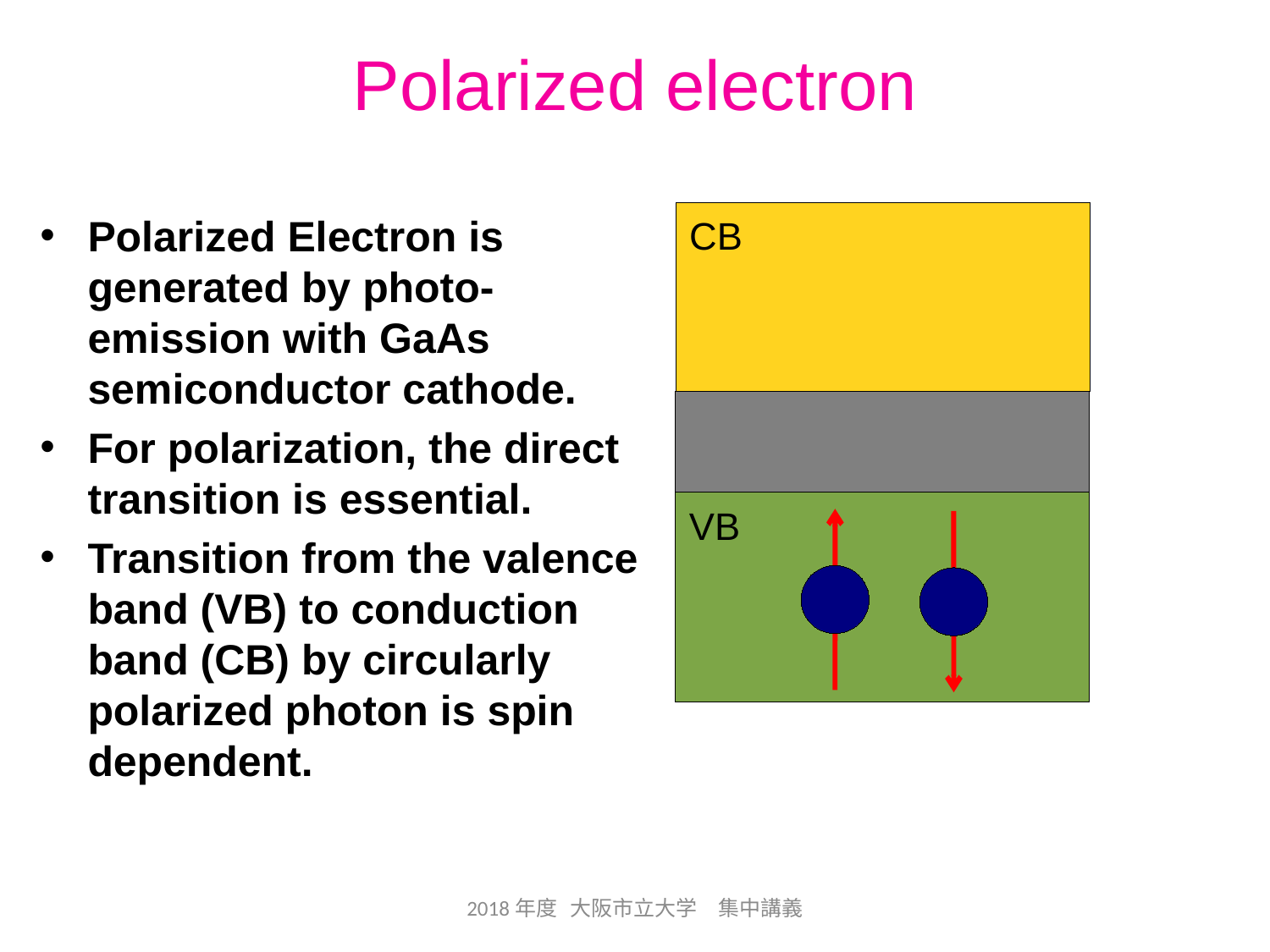

Polarized electron
Polarized Electron is generated by photo-emission with GaAs semiconductor cathode.
For polarization, the direct transition is essential.
Transition from the valence band (VB) to conduction band (CB) by circularly polarized photon is spin dependent.

CB

VB

2018年度  大阪市立大学　集中講義